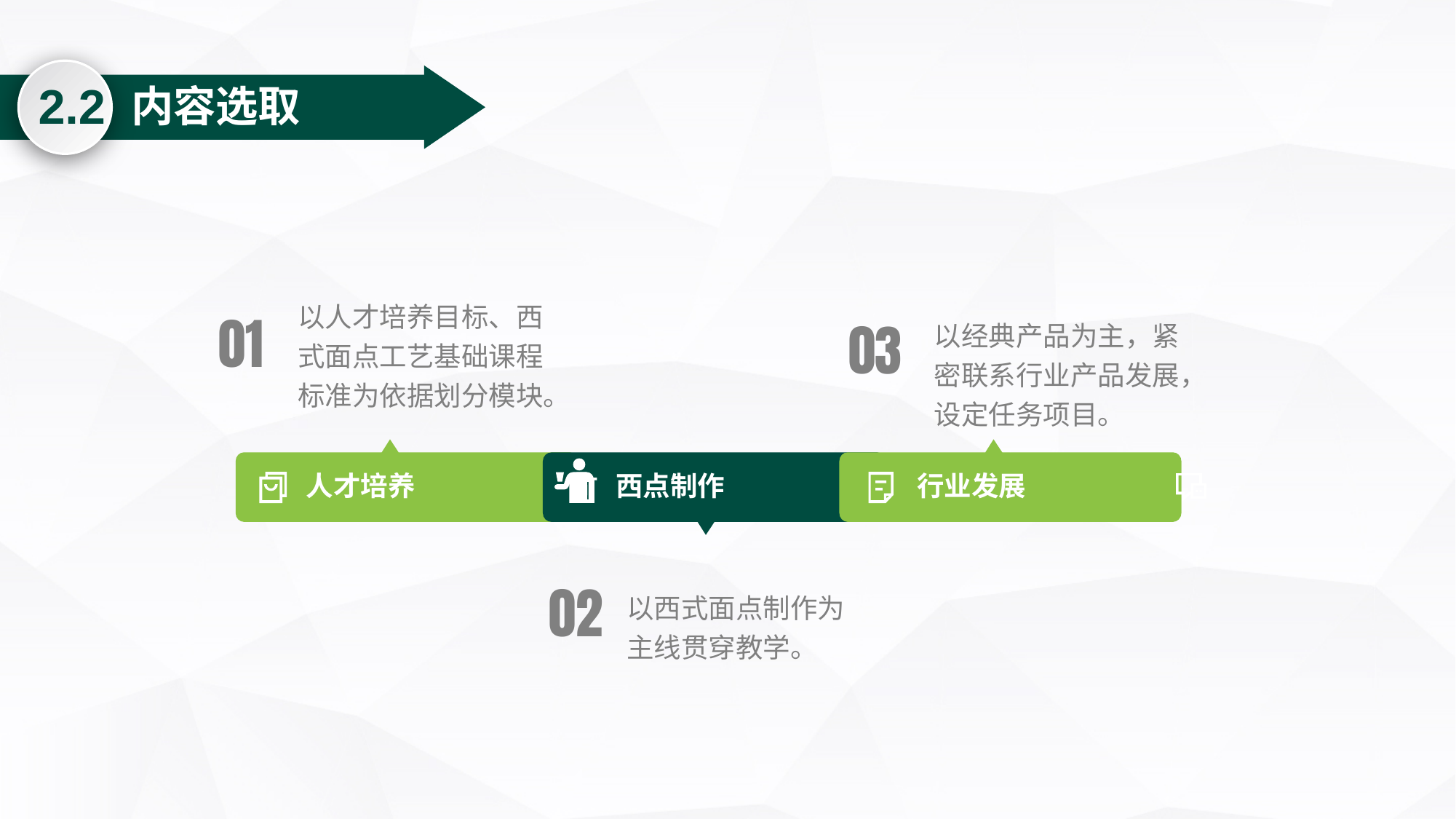

2.2
内容选取
以人才培养目标、西式面点工艺基础课程标准为依据划分模块。

以经典产品为主，紧密联系行业产品发展，设定任务项目。

01
03

人才培养
西点制作
行业发展

02

以西式面点制作为主线贯穿教学。